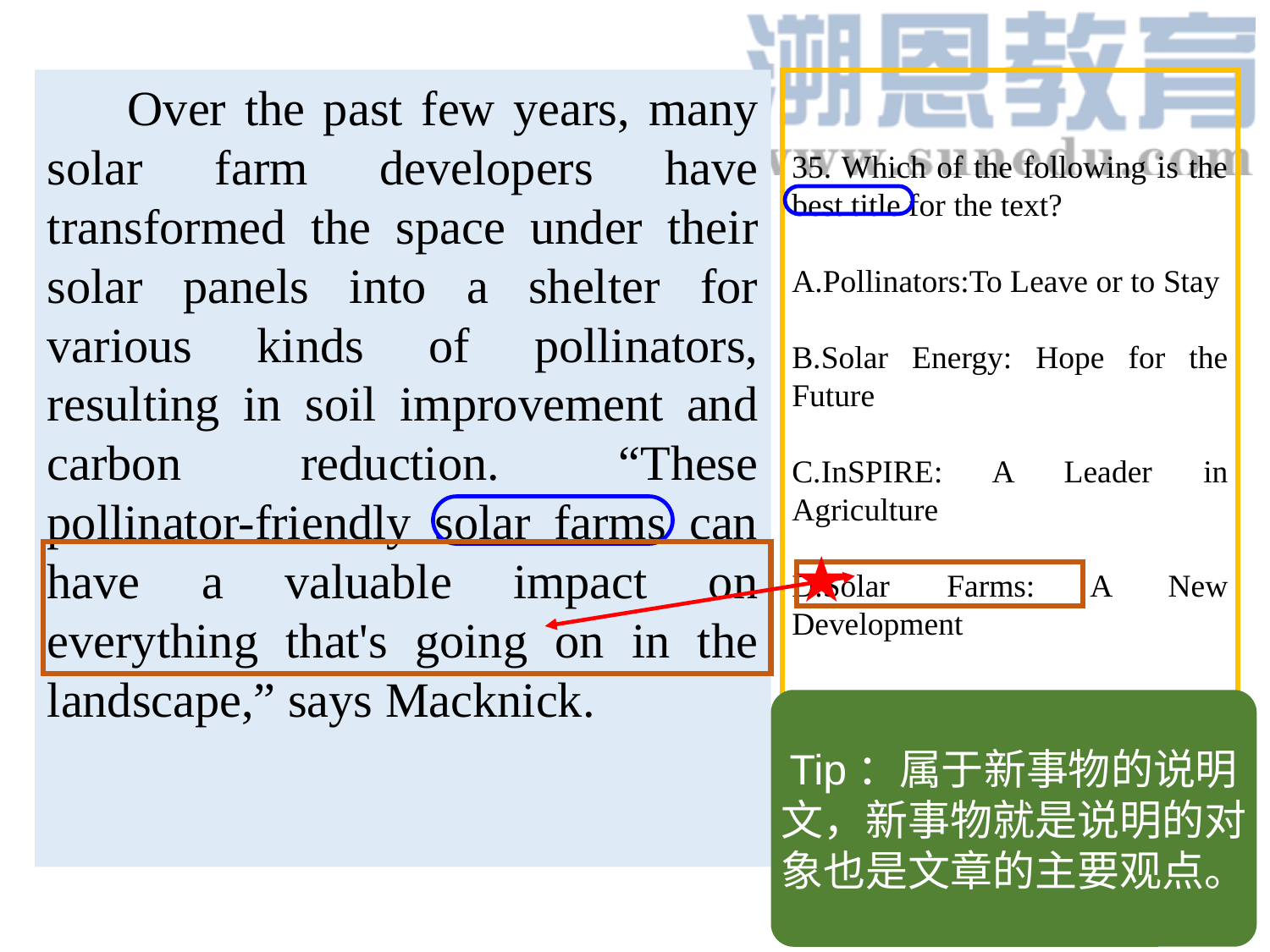

Over the past few years, many solar farm developers have transformed the space under their solar panels into a shelter for various kinds of pollinators, resulting in soil improvement and carbon reduction. “These pollinator-friendly solar farms can have a valuable impact on everything that's going on in the landscape,” says Macknick.

35. Which of the following is the best title for the text?

A.Pollinators:To Leave or to Stay

B.Solar Energy: Hope for the Future

C.InSPIRE: A Leader in Agriculture

D.Solar Farms: A New Development

Tip：属于新事物的说明文，新事物就是说明的对象也是文章的主要观点。